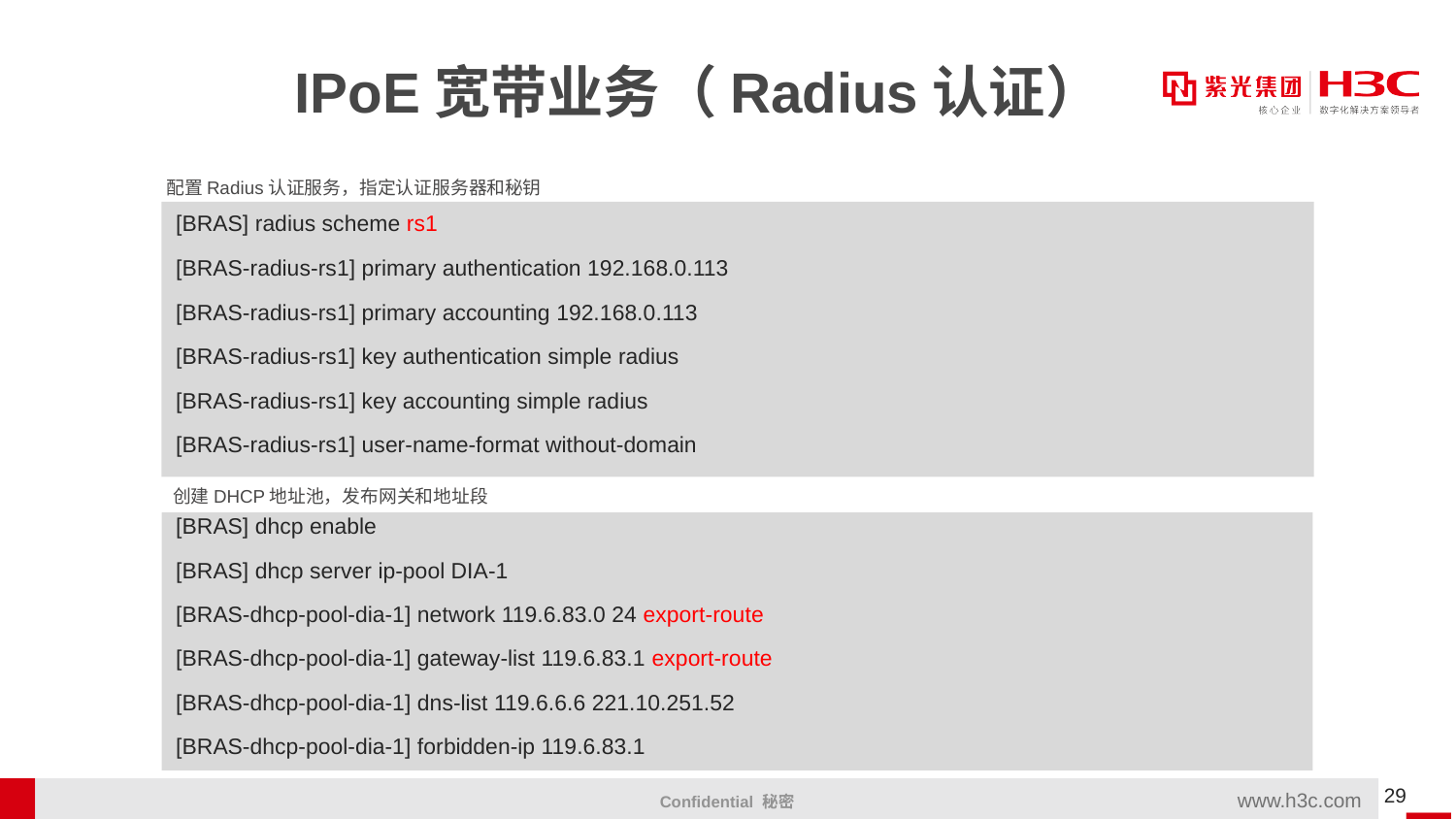

# IPoE宽带业务（Radius认证）
配置Radius认证服务，指定认证服务器和秘钥
[BRAS] radius scheme rs1
[BRAS-radius-rs1] primary authentication 192.168.0.113
[BRAS-radius-rs1] primary accounting 192.168.0.113
[BRAS-radius-rs1] key authentication simple radius
[BRAS-radius-rs1] key accounting simple radius
[BRAS-radius-rs1] user-name-format without-domain
创建DHCP地址池，发布网关和地址段
[BRAS] dhcp enable
[BRAS] dhcp server ip-pool DIA-1
[BRAS-dhcp-pool-dia-1] network 119.6.83.0 24 export-route
[BRAS-dhcp-pool-dia-1] gateway-list 119.6.83.1 export-route
[BRAS-dhcp-pool-dia-1] dns-list 119.6.6.6 221.10.251.52
[BRAS-dhcp-pool-dia-1] forbidden-ip 119.6.83.1